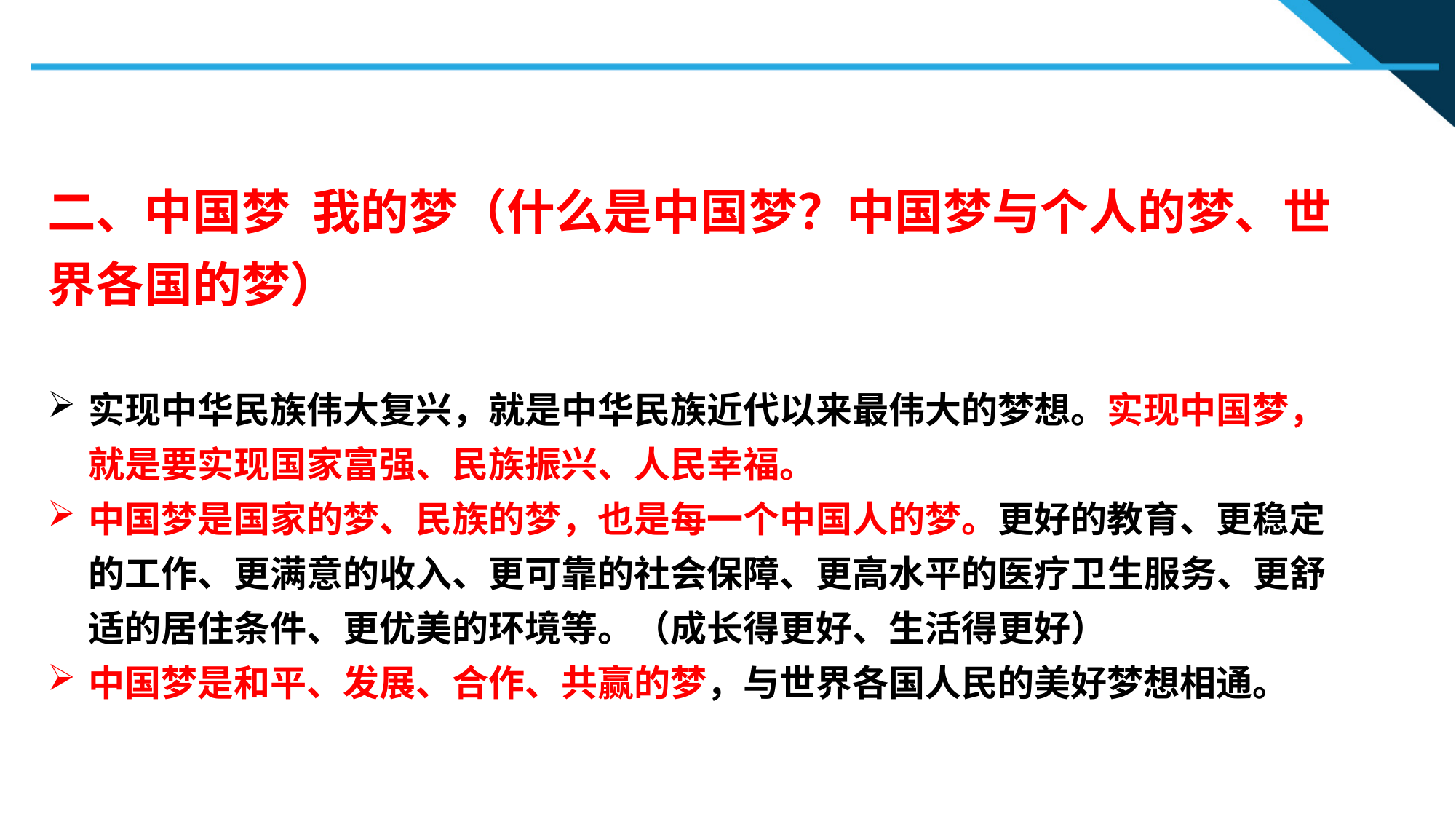

二、中国梦  我的梦（什么是中国梦？中国梦与个人的梦、世界各国的梦）

实现中华民族伟大复兴，就是中华民族近代以来最伟大的梦想。实现中国梦，就是要实现国家富强、民族振兴、人民幸福。
中国梦是国家的梦、民族的梦，也是每一个中国人的梦。更好的教育、更稳定的工作、更满意的收入、更可靠的社会保障、更高水平的医疗卫生服务、更舒适的居住条件、更优美的环境等。（成长得更好、生活得更好）
中国梦是和平、发展、合作、共赢的梦，与世界各国人民的美好梦想相通。